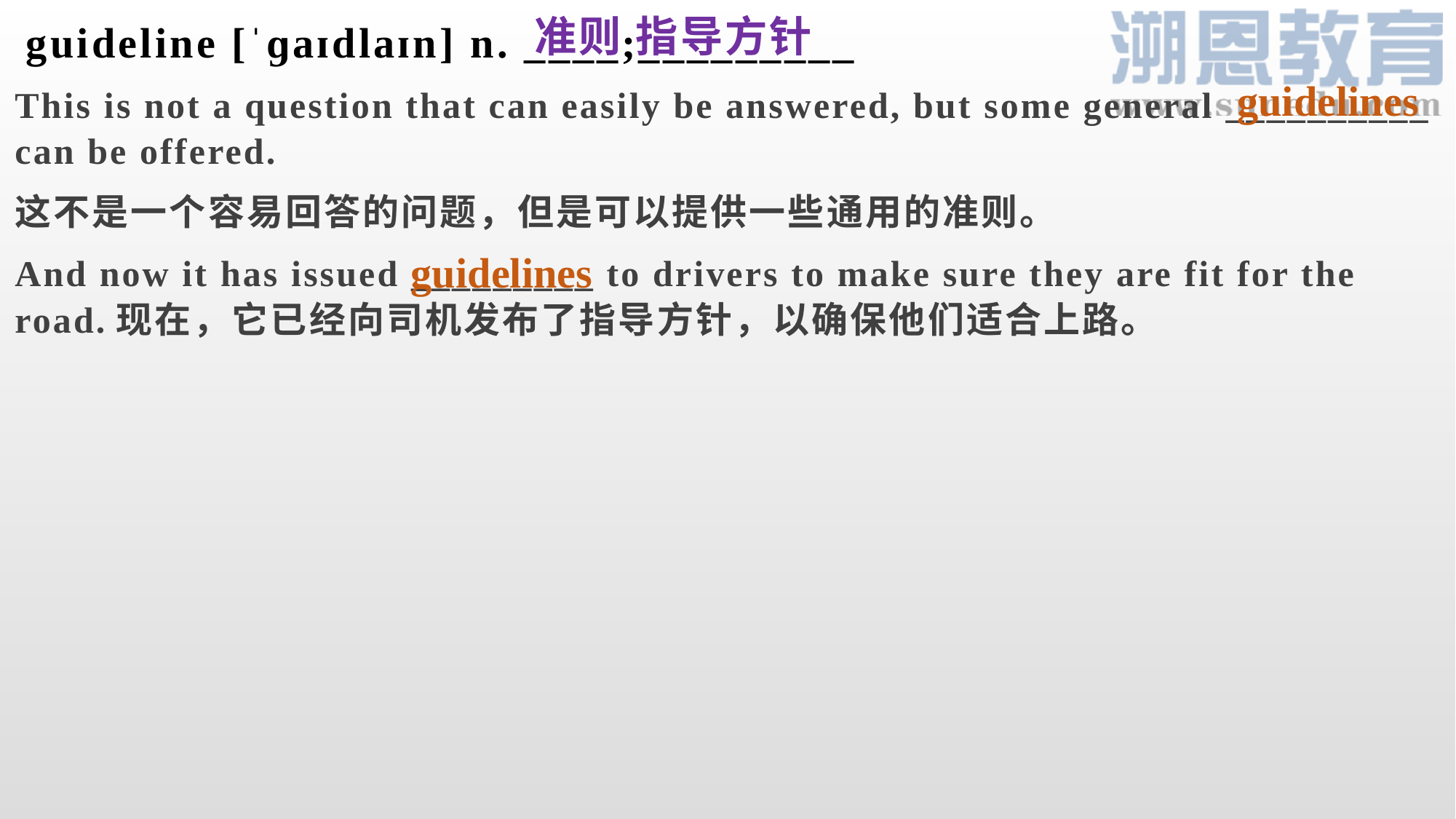

准则 指导方针
guideline [ˈɡaɪdlaɪn] n. ____;_________
guidelines
This is not a question that can easily be answered, but some general __________ can be offered.
这不是一个容易回答的问题，但是可以提供一些通用的准则。
And now it has issued _________ to drivers to make sure they are fit for the road.现在，它已经向司机发布了指导方针，以确保他们适合上路。
guidelines